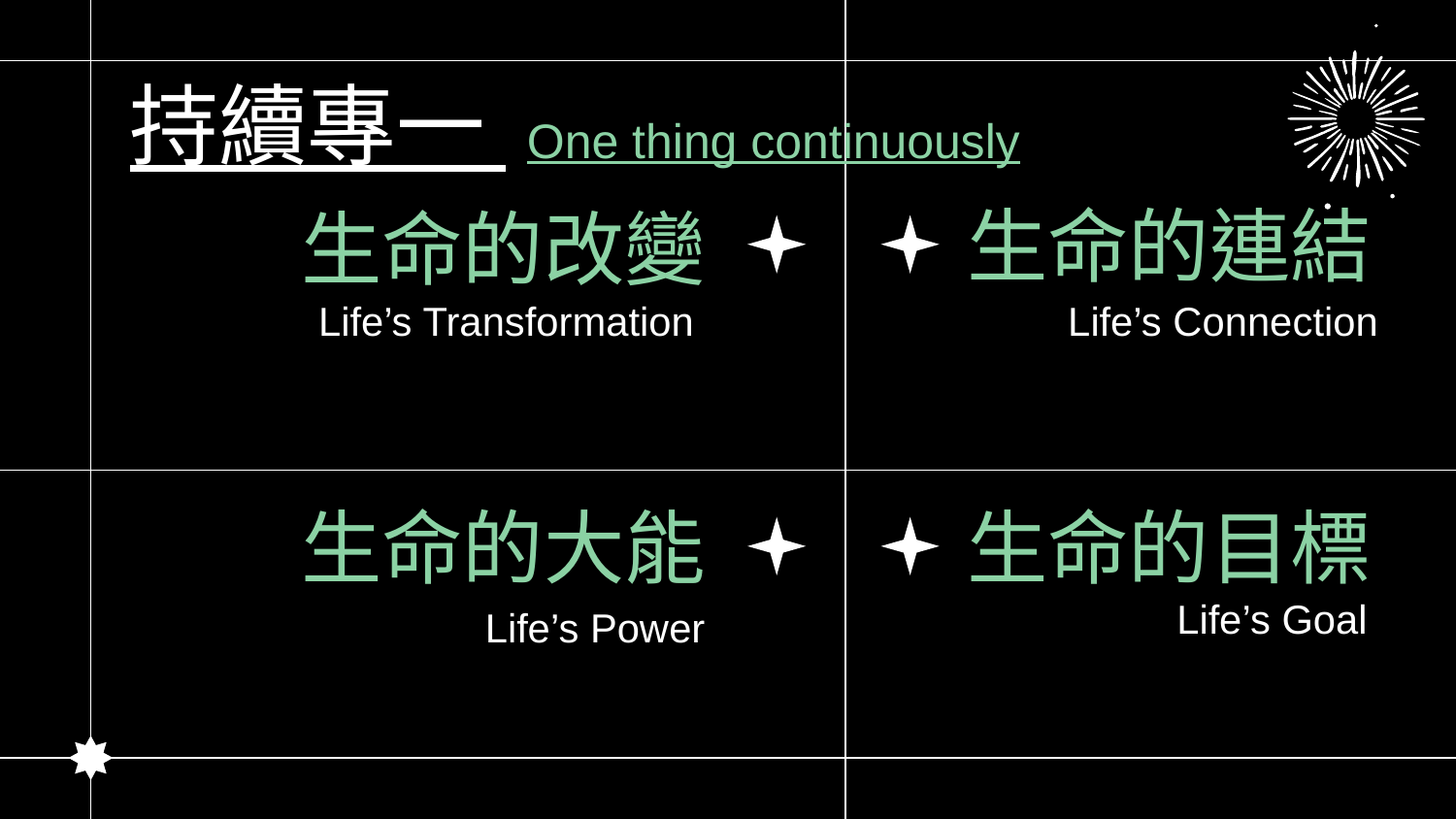

持續專一 One thing continuously
生命的連結
生命的改變

# Life’s Transformation
Life’s Connection

生命的大能
生命的目標

Life’s Goal
Life’s Power